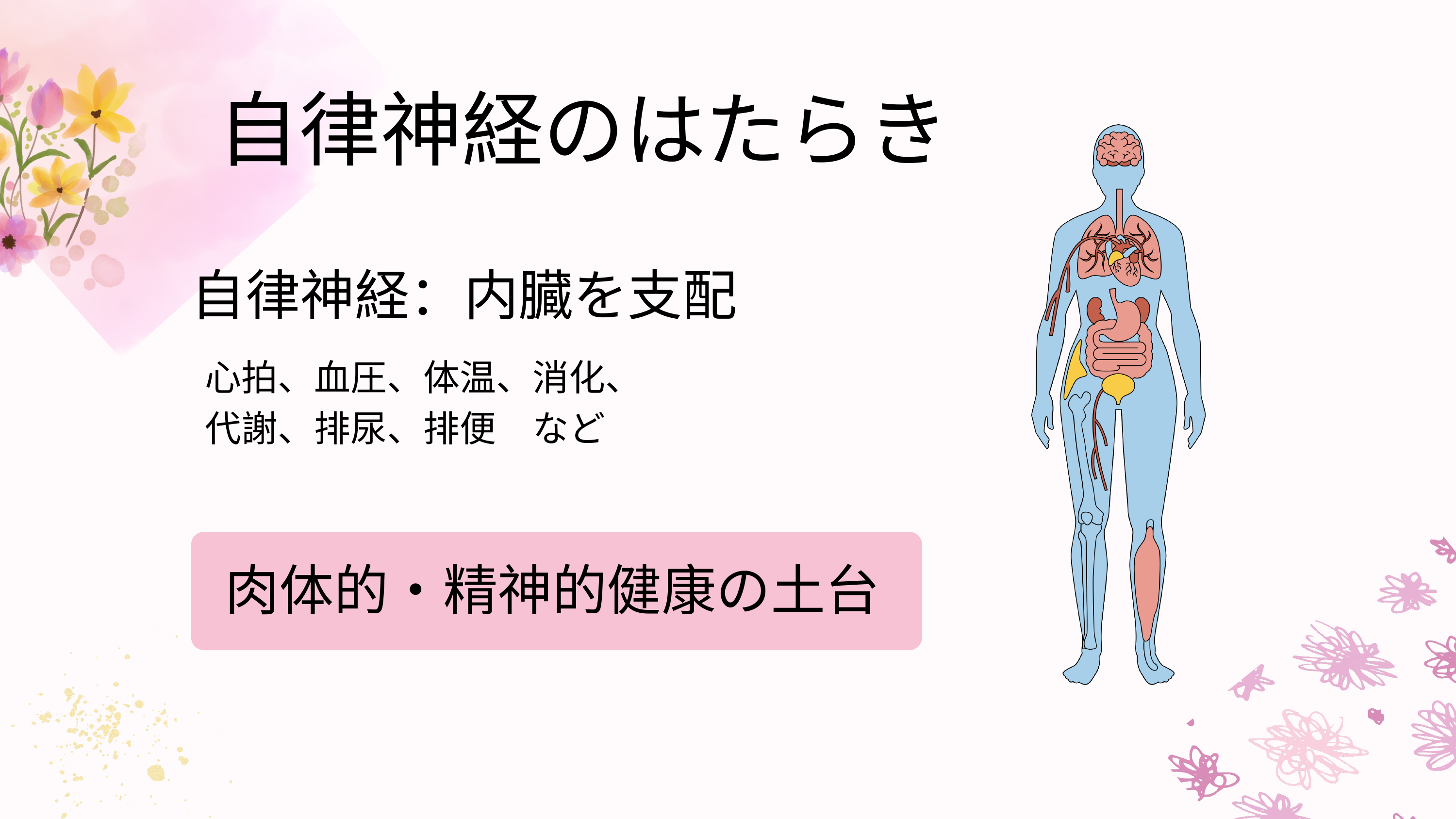

自律神経のはたらき

自律神経：内臓を支配
心拍、血圧、体温、消化、
代謝、排尿、排便　など

肉体的・精神的健康の土台